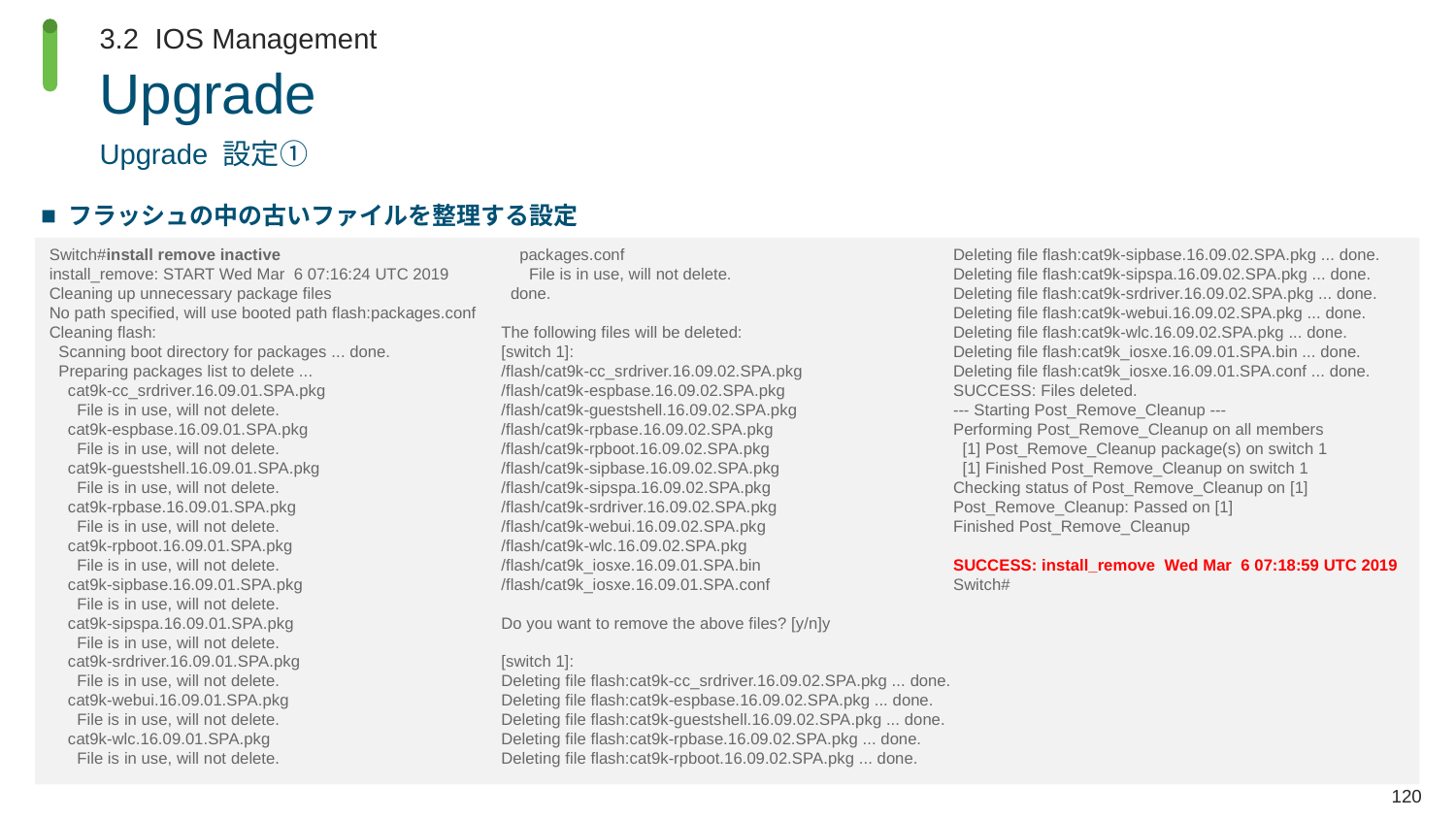

3.2  IOS Management
# Upgrade
Upgrade 設定①
フラッシュの中の古いファイルを整理する設定
Switch#install remove inactive
install_remove: START Wed Mar  6 07:16:24 UTC 2019
Cleaning up unnecessary package files
No path specified, will use booted path flash:packages.conf
Cleaning flash:
  Scanning boot directory for packages ... done.
  Preparing packages list to delete ...
    cat9k-cc_srdriver.16.09.01.SPA.pkg
      File is in use, will not delete.
    cat9k-espbase.16.09.01.SPA.pkg
      File is in use, will not delete.
    cat9k-guestshell.16.09.01.SPA.pkg
      File is in use, will not delete.
    cat9k-rpbase.16.09.01.SPA.pkg
      File is in use, will not delete.
    cat9k-rpboot.16.09.01.SPA.pkg
      File is in use, will not delete.
    cat9k-sipbase.16.09.01.SPA.pkg
      File is in use, will not delete.
    cat9k-sipspa.16.09.01.SPA.pkg
      File is in use, will not delete.
    cat9k-srdriver.16.09.01.SPA.pkg
      File is in use, will not delete.
    cat9k-webui.16.09.01.SPA.pkg
      File is in use, will not delete.
    cat9k-wlc.16.09.01.SPA.pkg
      File is in use, will not delete.
    packages.conf
      File is in use, will not delete.
  done.

The following files will be deleted:
[switch 1]:
/flash/cat9k-cc_srdriver.16.09.02.SPA.pkg
/flash/cat9k-espbase.16.09.02.SPA.pkg
/flash/cat9k-guestshell.16.09.02.SPA.pkg
/flash/cat9k-rpbase.16.09.02.SPA.pkg
/flash/cat9k-rpboot.16.09.02.SPA.pkg
/flash/cat9k-sipbase.16.09.02.SPA.pkg
/flash/cat9k-sipspa.16.09.02.SPA.pkg
/flash/cat9k-srdriver.16.09.02.SPA.pkg
/flash/cat9k-webui.16.09.02.SPA.pkg
/flash/cat9k-wlc.16.09.02.SPA.pkg
/flash/cat9k_iosxe.16.09.01.SPA.bin
/flash/cat9k_iosxe.16.09.01.SPA.conf

Do you want to remove the above files? [y/n]y

[switch 1]:
Deleting file flash:cat9k-cc_srdriver.16.09.02.SPA.pkg ... done.
Deleting file flash:cat9k-espbase.16.09.02.SPA.pkg ... done.
Deleting file flash:cat9k-guestshell.16.09.02.SPA.pkg ... done.
Deleting file flash:cat9k-rpbase.16.09.02.SPA.pkg ... done.
Deleting file flash:cat9k-rpboot.16.09.02.SPA.pkg ... done.
Deleting file flash:cat9k-sipbase.16.09.02.SPA.pkg ... done.
Deleting file flash:cat9k-sipspa.16.09.02.SPA.pkg ... done.
Deleting file flash:cat9k-srdriver.16.09.02.SPA.pkg ... done.
Deleting file flash:cat9k-webui.16.09.02.SPA.pkg ... done.
Deleting file flash:cat9k-wlc.16.09.02.SPA.pkg ... done.
Deleting file flash:cat9k_iosxe.16.09.01.SPA.bin ... done.
Deleting file flash:cat9k_iosxe.16.09.01.SPA.conf ... done.
SUCCESS: Files deleted.
--- Starting Post_Remove_Cleanup ---
Performing Post_Remove_Cleanup on all members
  [1] Post_Remove_Cleanup package(s) on switch 1
  [1] Finished Post_Remove_Cleanup on switch 1
Checking status of Post_Remove_Cleanup on [1]
Post_Remove_Cleanup: Passed on [1]
Finished Post_Remove_Cleanup

SUCCESS: install_remove  Wed Mar  6 07:18:59 UTC 2019
Switch#
120